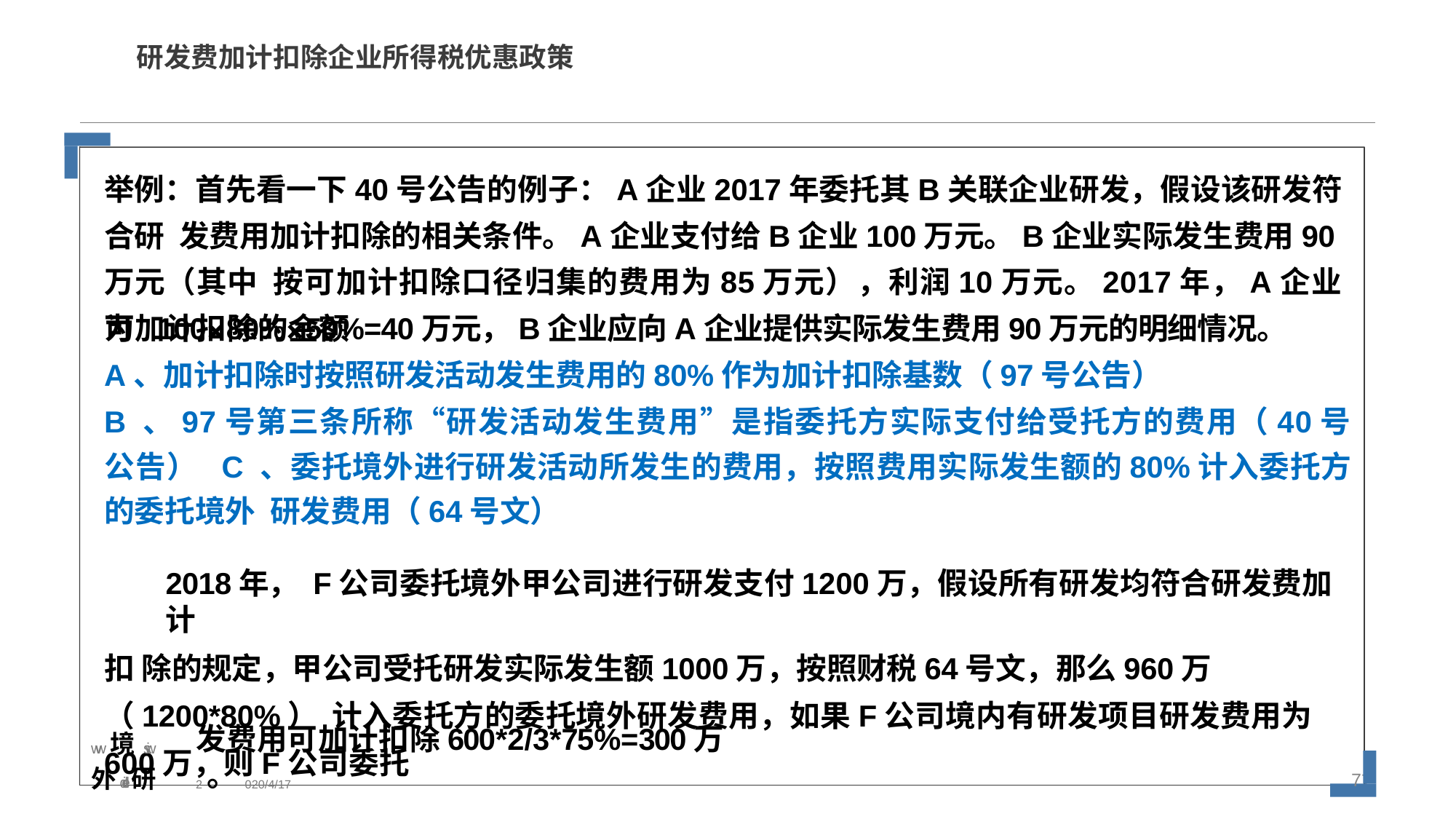

研发费加计扣除企业所得税优惠政策

# 举例：首先看一下40号公告的例子：A企业2017年委托其B关联企业研发，假设该研发符合研  发费用加计扣除的相关条件。A企业支付给B企业100万元。B企业实际发生费用90万元（其中  按可加计扣除口径归集的费用为85万元），利润10万元。2017年，A企业可加计扣除的金额
为  100×80%×50%=40万元，B企业应向A企业提供实际发生费用90万元的明细情况。
A、加计扣除时按照研发活动发生费用的80%作为加计扣除基数（97号公告）
B 、97号第三条所称“研发活动发生费用”是指委托方实际支付给受托方的费用（40号公告）  C 、委托境外进行研发活动所发生的费用，按照费用实际发生额的80%计入委托方的委托境外  研发费用（64号文）

2018年， F公司委托境外甲公司进行研发支付1200万，假设所有研发均符合研发费加计
扣 除的规定，甲公司受托研发实际发生额1000万，按照财税64号文，那么960万（1200*80%）  计入委托方的委托境外研发费用，如果F公司境内有研发项目研发费用为600万，则F公司委托
发费用可加计扣除600*2/3*75%=300万2。020/4/17
ww境w.is外lide.研cc

7

7